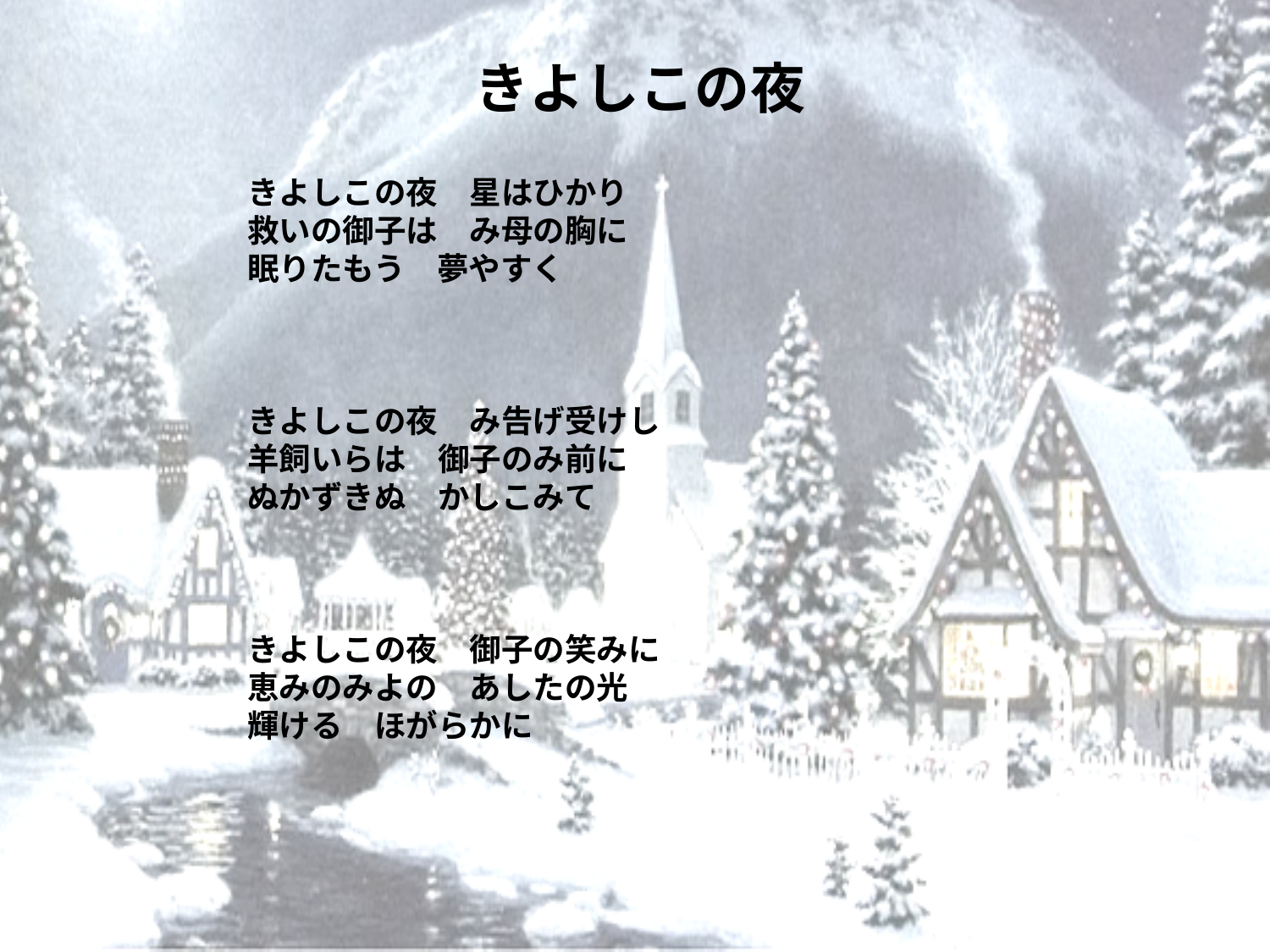

# きよしこの夜
きよしこの夜　星はひかり
救いの御子は　み母の胸に
眠りたもう　夢やすく

きよしこの夜　み告げ受けし
羊飼いらは　御子のみ前に
ぬかずきぬ　かしこみて

きよしこの夜　御子の笑みに
恵みのみよの　あしたの光
輝ける　ほがらかに